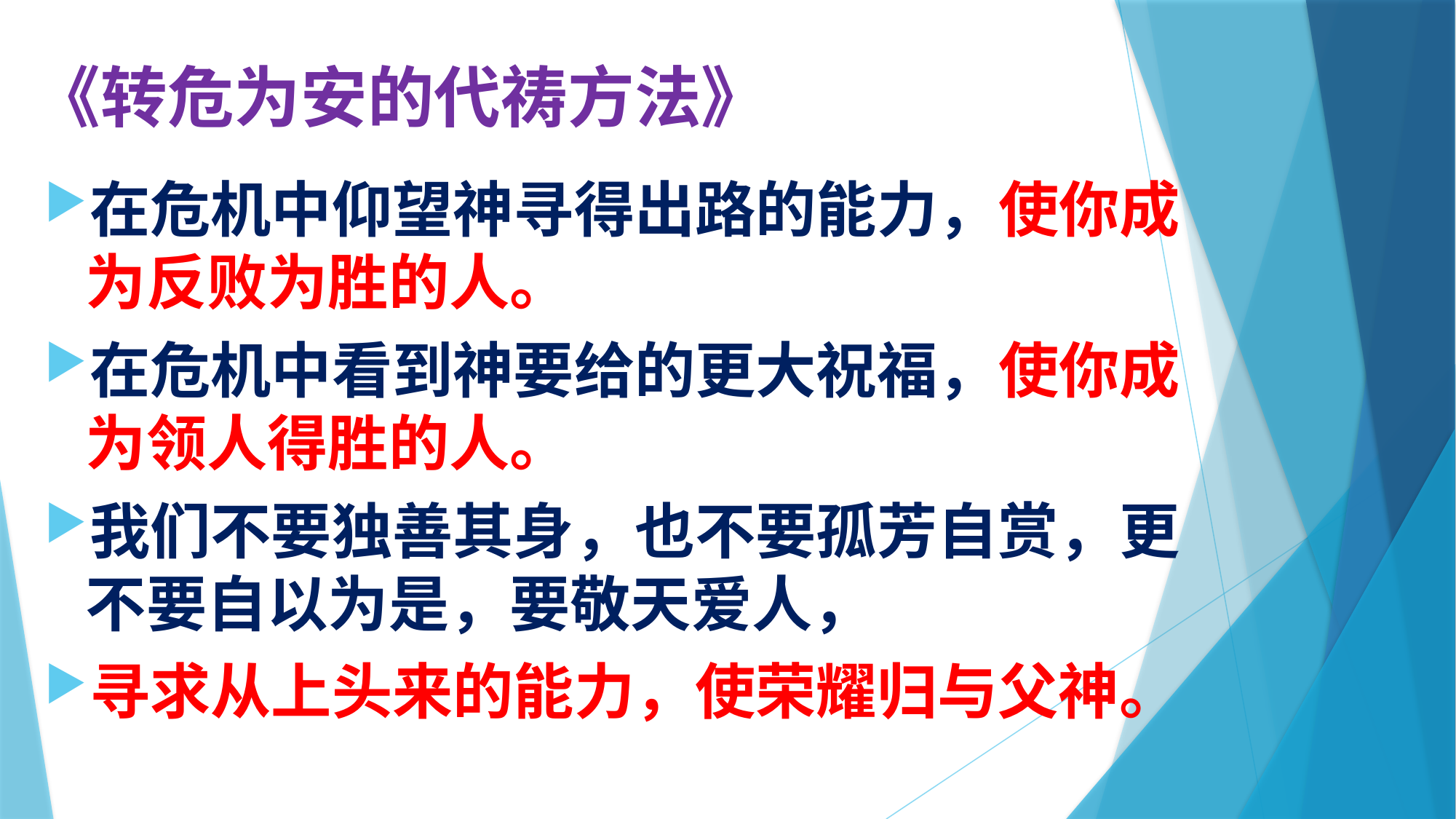

# 《转危为安的代祷方法》
在危机中仰望神寻得出路的能力，使你成为反败为胜的人。
在危机中看到神要给的更大祝福，使你成为领人得胜的人。
我们不要独善其身，也不要孤芳自赏，更不要自以为是，要敬天爱人，
寻求从上头来的能力，使荣耀归与父神。